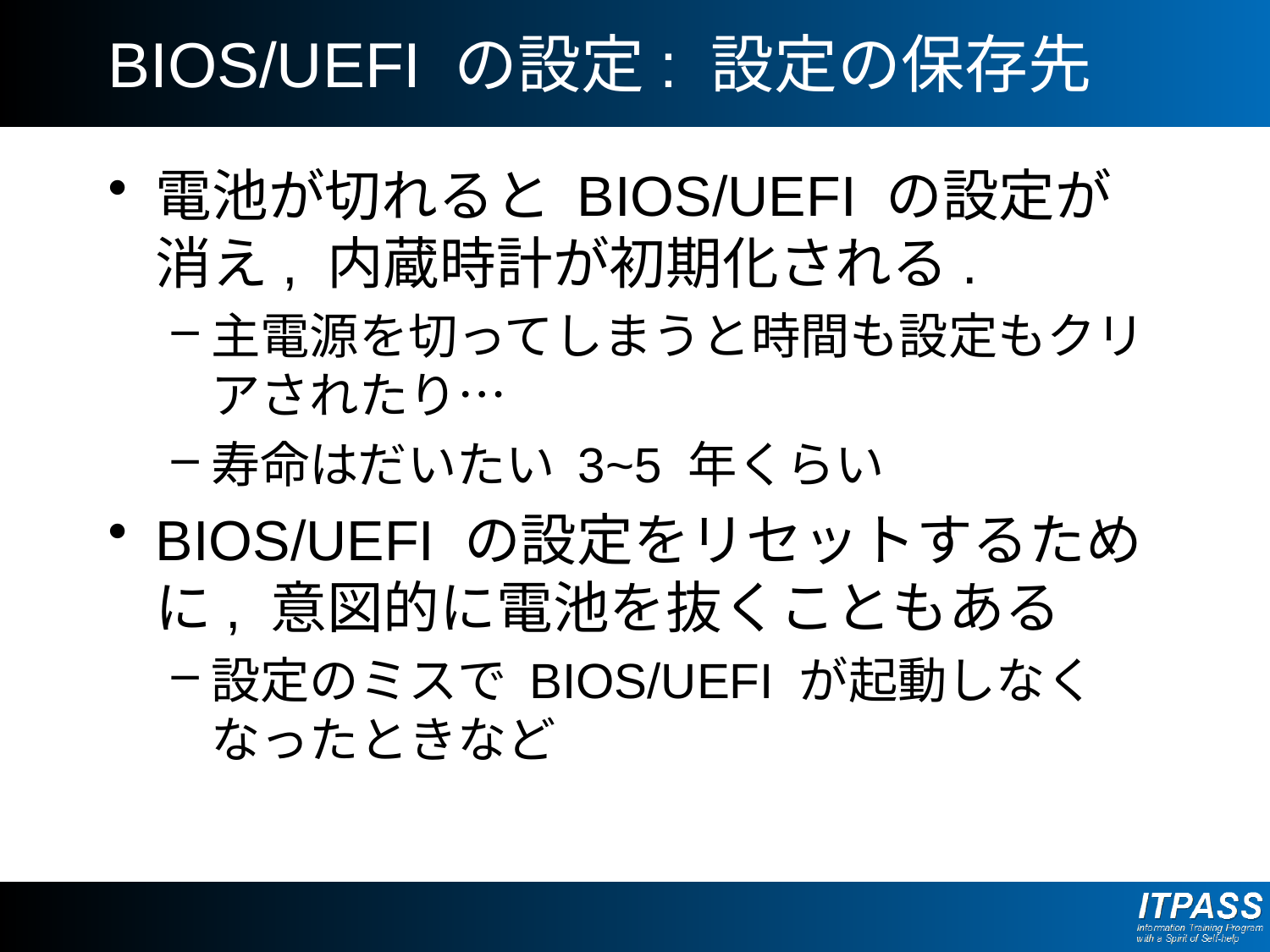

# BIOS/UEFI の設定: 設定の保存先
電池が切れると BIOS/UEFI の設定が消え, 内蔵時計が初期化される.
主電源を切ってしまうと時間も設定もクリアされたり…
寿命はだいたい 3~5 年くらい
BIOS/UEFI の設定をリセットするために, 意図的に電池を抜くこともある
設定のミスで BIOS/UEFI が起動しなくなったときなど